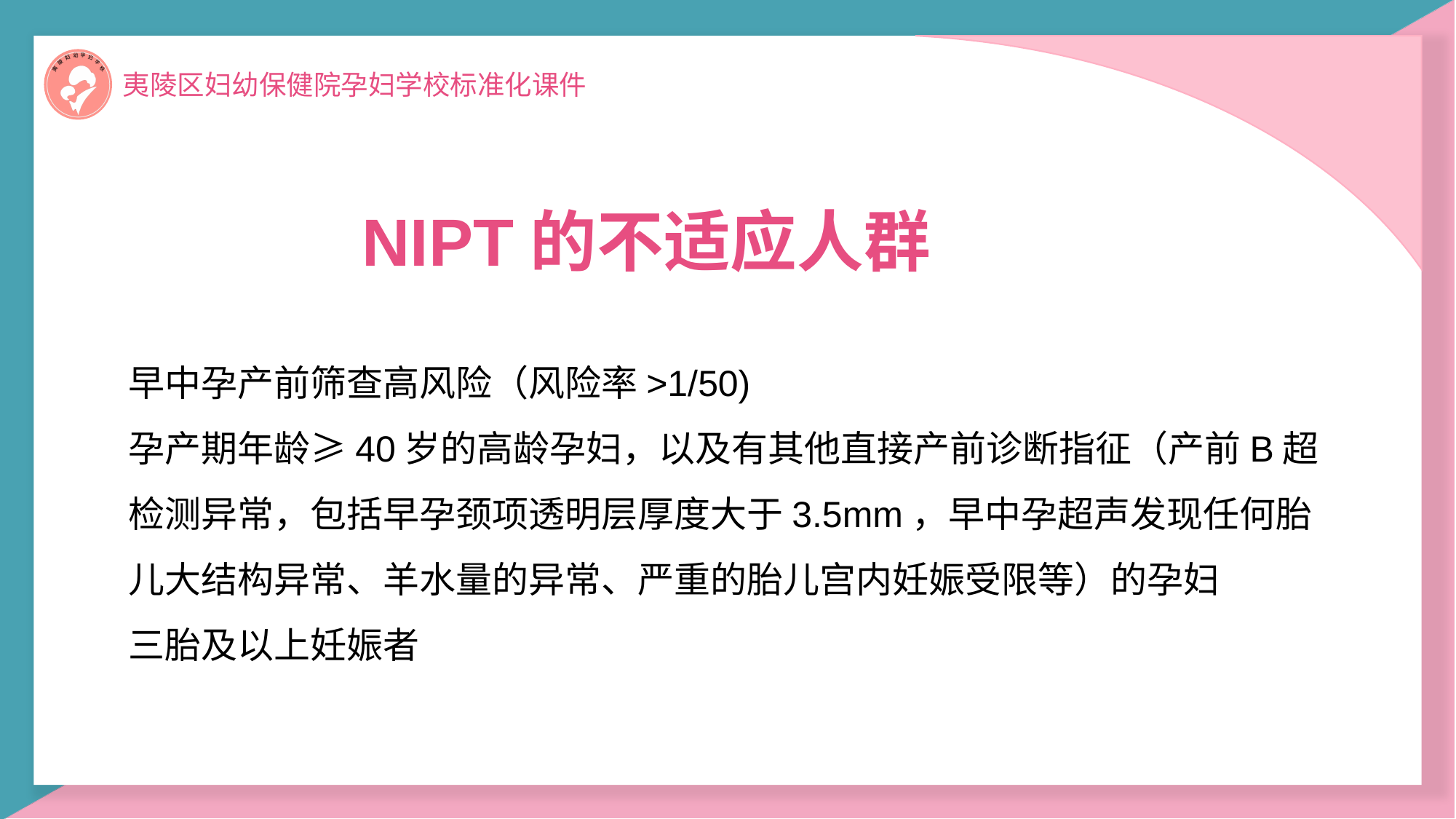

NIPT的不适应人群
早中孕产前筛查高风险（风险率>1/50)
孕产期年龄≥40岁的高龄孕妇，以及有其他直接产前诊断指征（产前B超检测异常，包括早孕颈项透明层厚度大于3.5mm，早中孕超声发现任何胎儿大结构异常、羊水量的异常、严重的胎儿宫内妊娠受限等）的孕妇
三胎及以上妊娠者